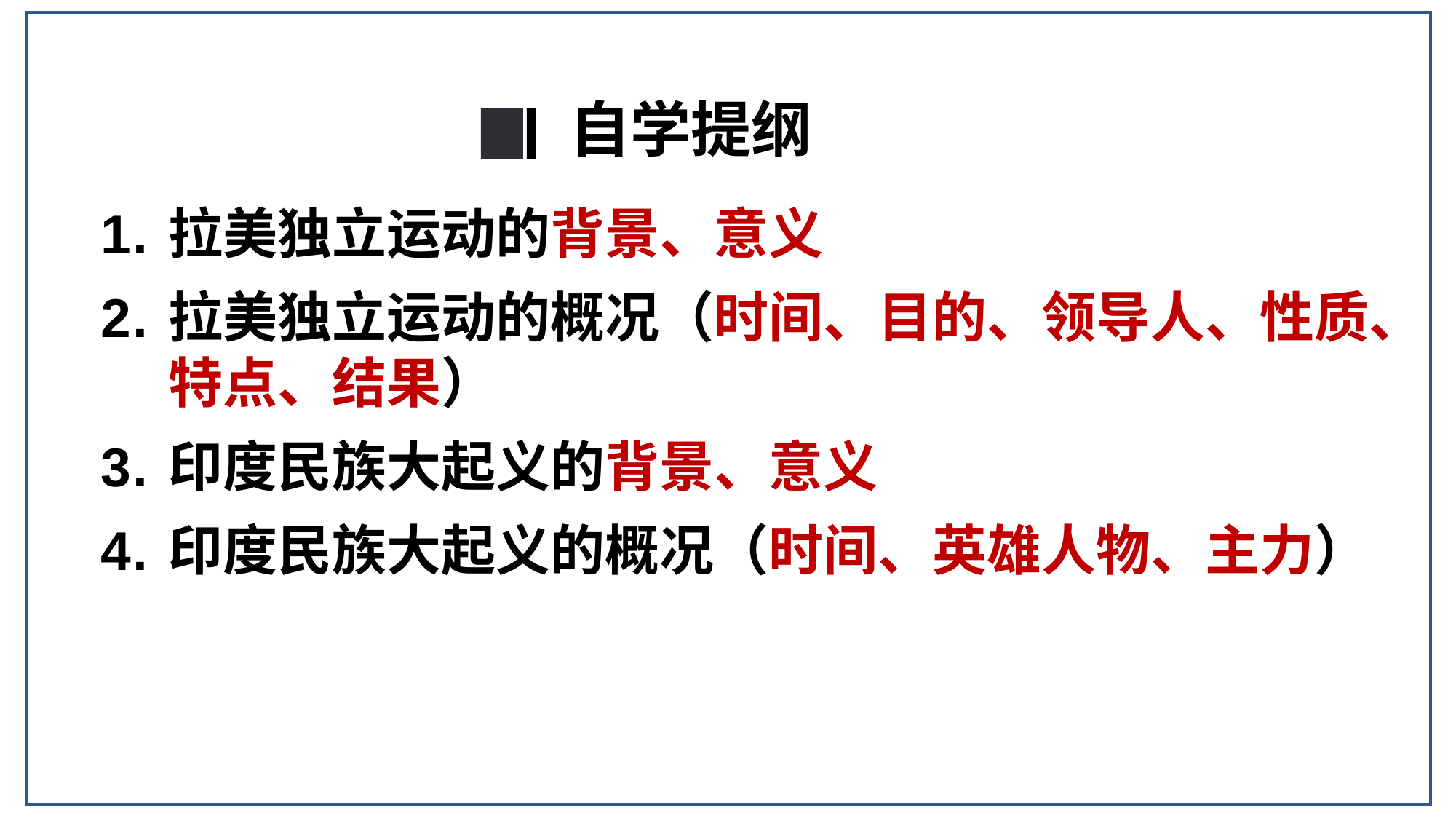

自学提纲

拉美独立运动的背景、意义
拉美独立运动的概况（时间、目的、领导人、性质、特点、结果）
印度民族大起义的背景、意义
印度民族大起义的概况（时间、英雄人物、主力）